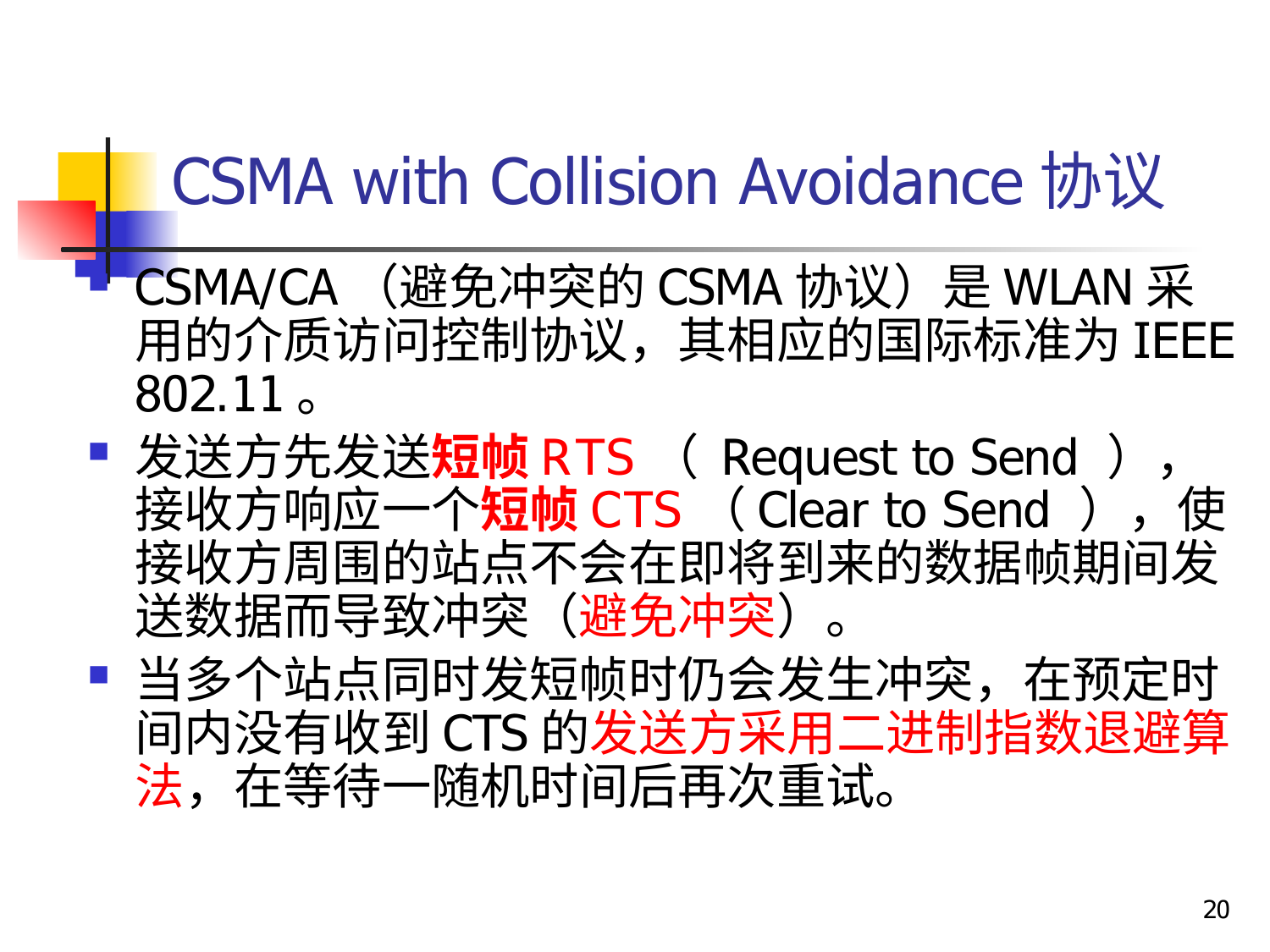

# CSMA with Collision Avoidance协议
CSMA/CA（避免冲突的CSMA协议）是WLAN采用的介质访问控制协议，其相应的国际标准为IEEE 802.11。
发送方先发送短帧RTS（ Request to Send ），接收方响应一个短帧CTS（Clear to Send ），使接收方周围的站点不会在即将到来的数据帧期间发送数据而导致冲突（避免冲突）。
当多个站点同时发短帧时仍会发生冲突，在预定时间内没有收到CTS的发送方采用二进制指数退避算法，在等待一随机时间后再次重试。
20